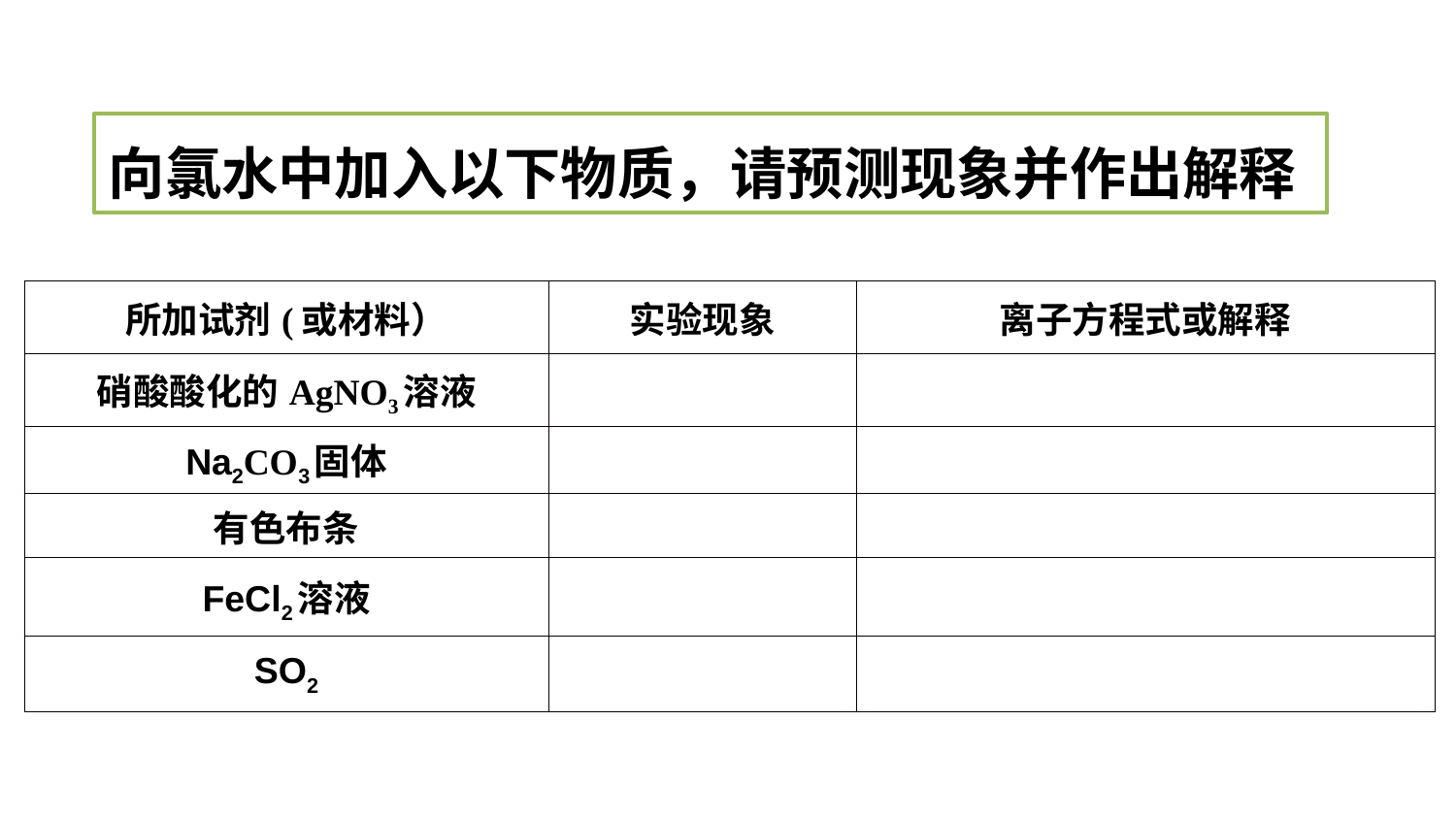

向氯水中加入以下物质，请预测现象并作出解释

| 所加试剂(或材料） | 实验现象 | 离子方程式或解释 |
| --- | --- | --- |
| 硝酸酸化的AgNO3溶液 |  |  |
| Na2CO3固体 |  |  |
| 有色布条 |  |  |
| FeCl2溶液 |  |  |
| SO2 |  |  |